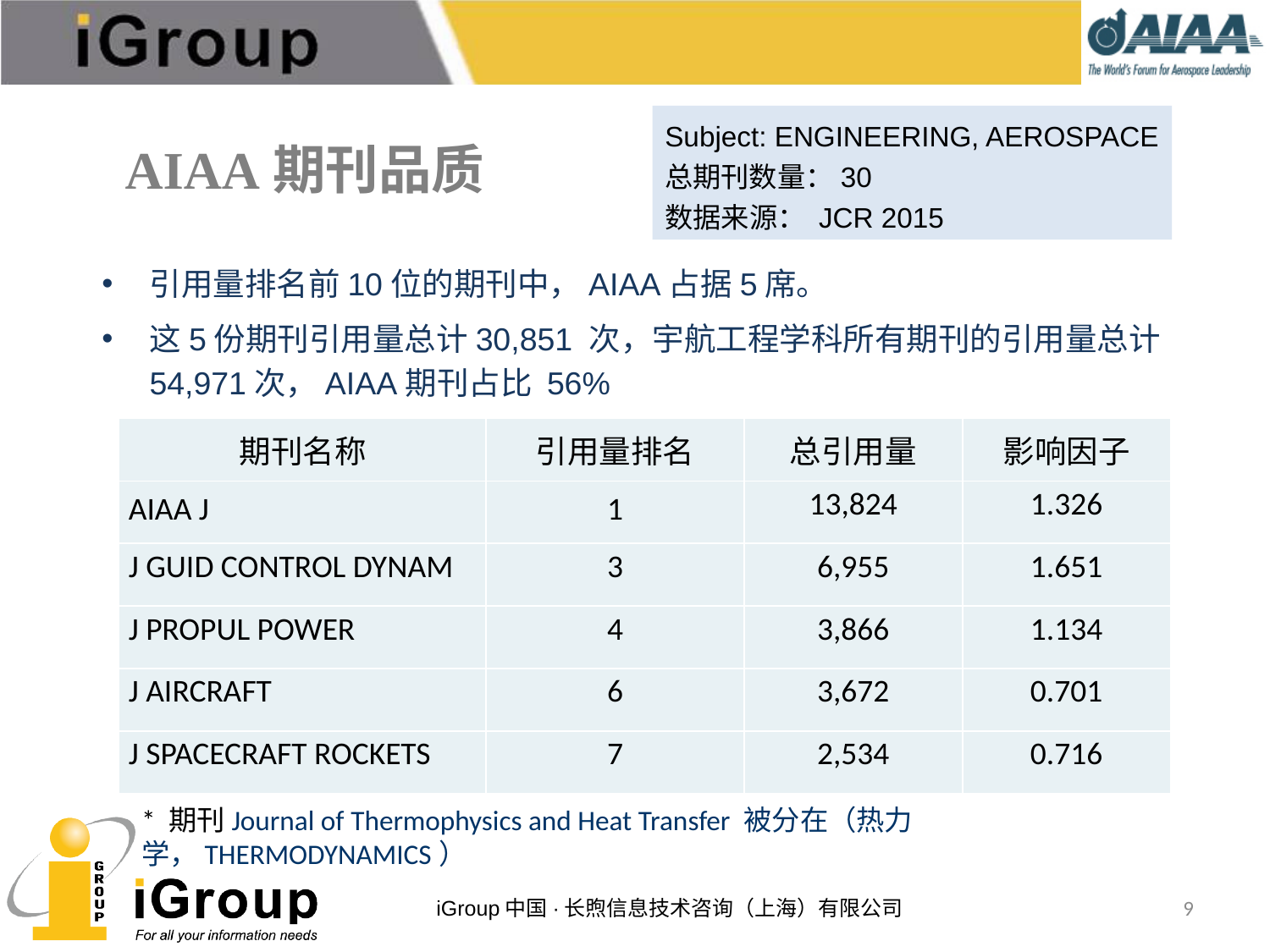

Subject: ENGINEERING, AEROSPACE
总期刊数量：30
数据来源： JCR 2015
AIAA期刊品质
引用量排名前10位的期刊中，AIAA占据5席。
这5份期刊引用量总计30,851 次，宇航工程学科所有期刊的引用量总计54,971次，AIAA期刊占比 56%
| 期刊名称 | 引用量排名 | 总引用量 | 影响因子 |
| --- | --- | --- | --- |
| AIAA J | 1 | 13,824 | 1.326 |
| J GUID CONTROL DYNAM | 3 | 6,955 | 1.651 |
| J PROPUL POWER | 4 | 3,866 | 1.134 |
| J AIRCRAFT | 6 | 3,672 | 0.701 |
| J SPACECRAFT ROCKETS | 7 | 2,534 | 0.716 |
* 期刊Journal of Thermophysics and Heat Transfer 被分在（热力学，THERMODYNAMICS）
iGroup中国·长煦信息技术咨询（上海）有限公司
9